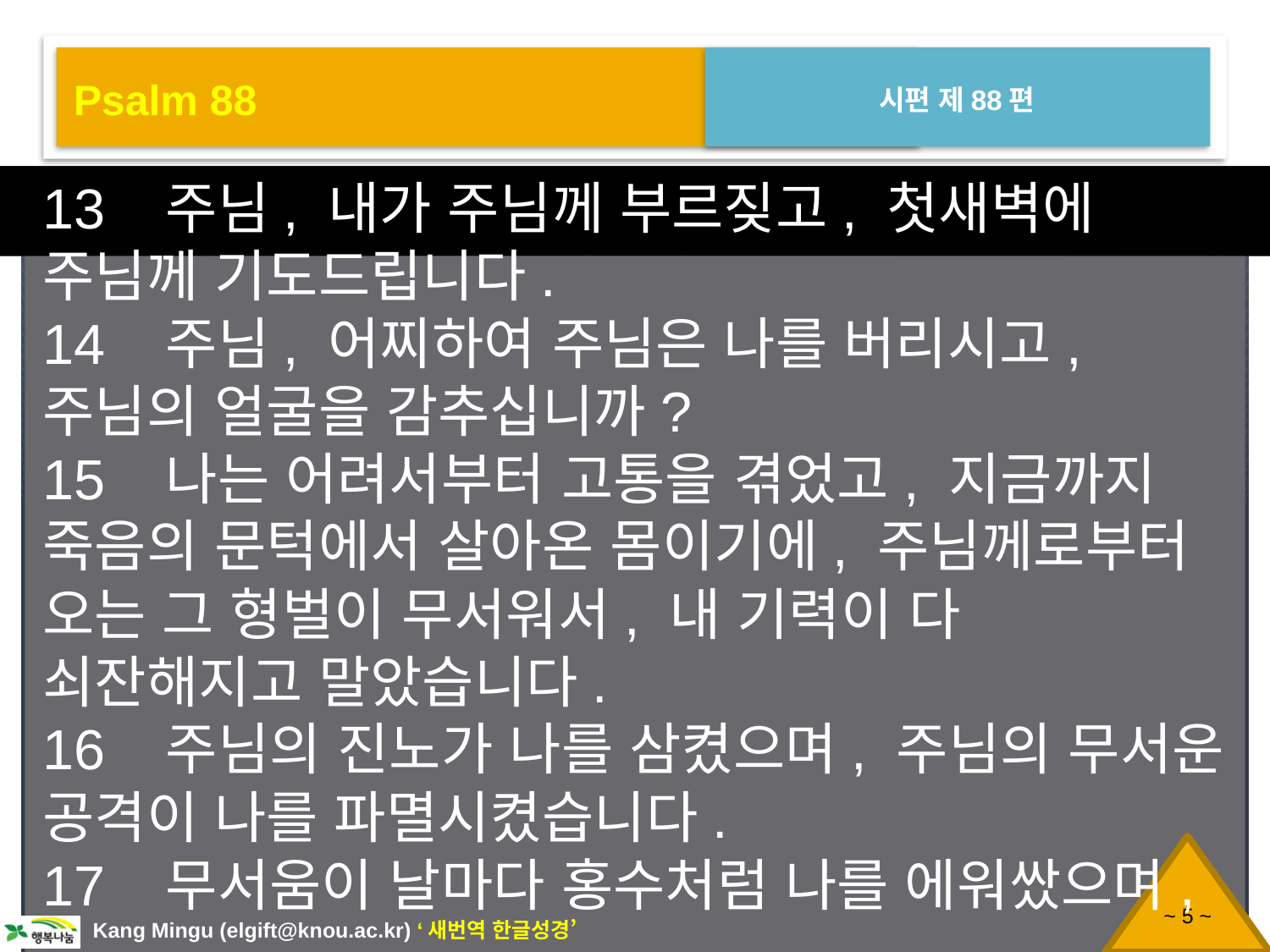

Psalm 88
시편 제88편
13   주님, 내가 주님께 부르짖고, 첫새벽에 주님께 기도드립니다.
14   주님, 어찌하여 주님은 나를 버리시고, 주님의 얼굴을 감추십니까?
15   나는 어려서부터 고통을 겪었고, 지금까지 죽음의 문턱에서 살아온 몸이기에, 주님께로부터 오는 그 형벌이 무서워서, 내 기력이 다 쇠잔해지고 말았습니다.
16   주님의 진노가 나를 삼켰으며, 주님의 무서운 공격이 나를 파멸시켰습니다.
17   무서움이 날마다 홍수처럼 나를 에워쌌으며,